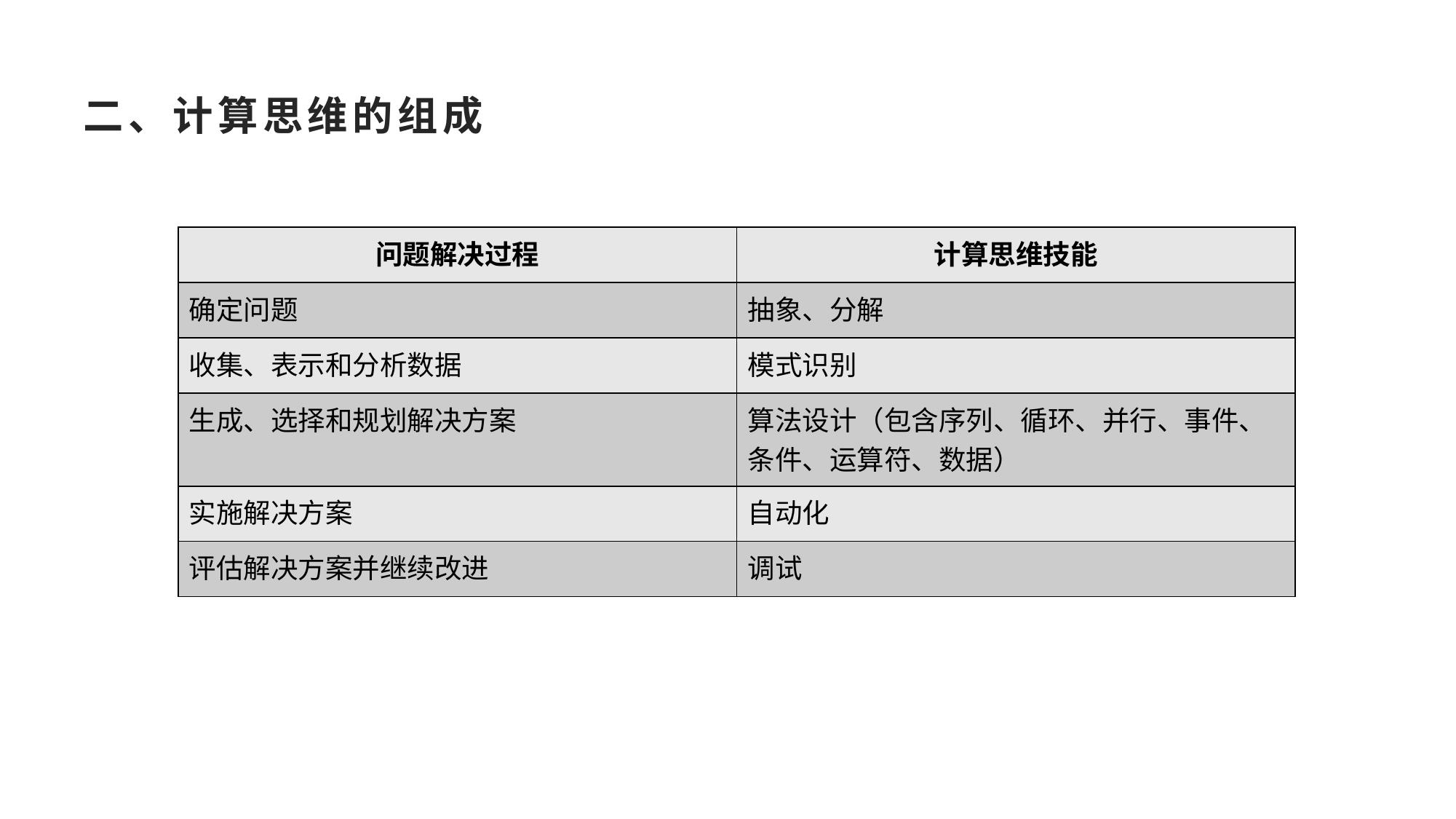

# 二、计算思维的组成
| 问题解决过程 | 计算思维技能 |
| --- | --- |
| 确定问题 | 抽象、分解 |
| 收集、表示和分析数据 | 模式识别 |
| 生成、选择和规划解决方案 | 算法设计（包含序列、循环、并行、事件、条件、运算符、数据） |
| 实施解决方案 | 自动化 |
| 评估解决方案并继续改进 | 调试 |